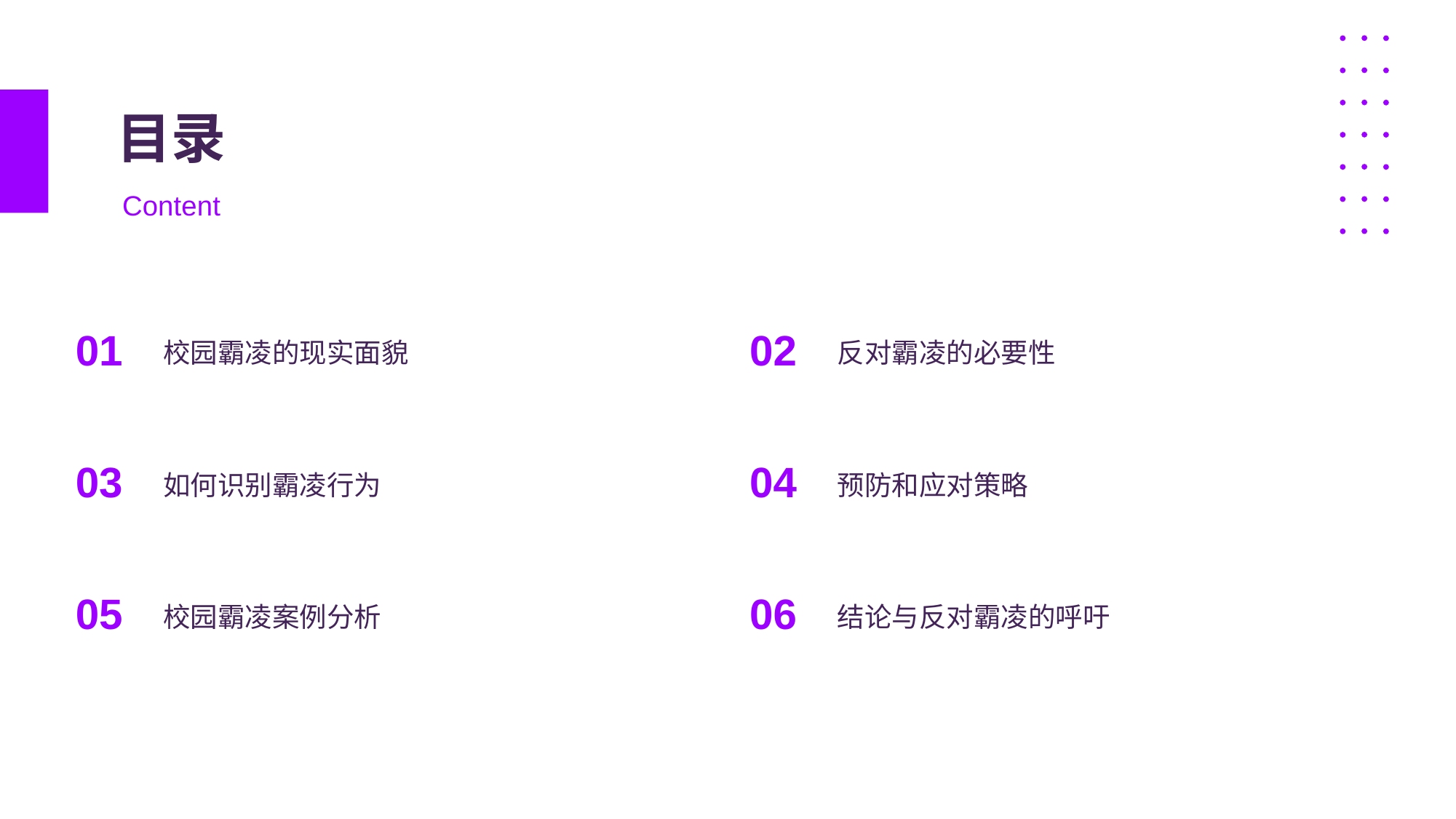

目录

Content
校园霸凌的现实面貌
01
反对霸凌的必要性
02
如何识别霸凌行为
03
预防和应对策略
04
校园霸凌案例分析
05
结论与反对霸凌的呼吁
06